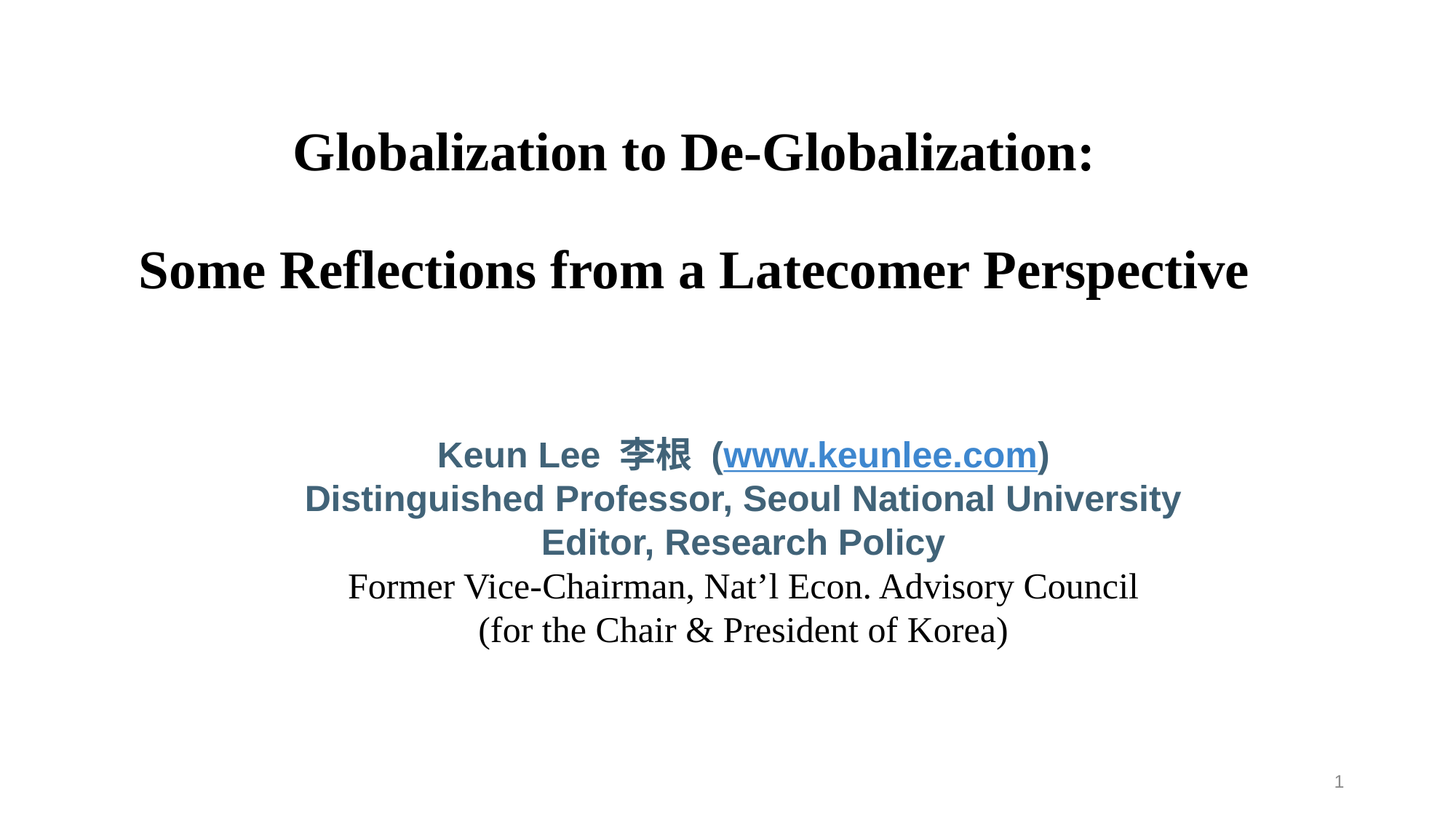

# Globalization to De-Globalization: Some Reflections from a Latecomer Perspective
Keun Lee 李根 (www.keunlee.com)
Distinguished Professor, Seoul National University
Editor, Research Policy
Former Vice-Chairman, Nat’l Econ. Advisory Council
(for the Chair & President of Korea)

1